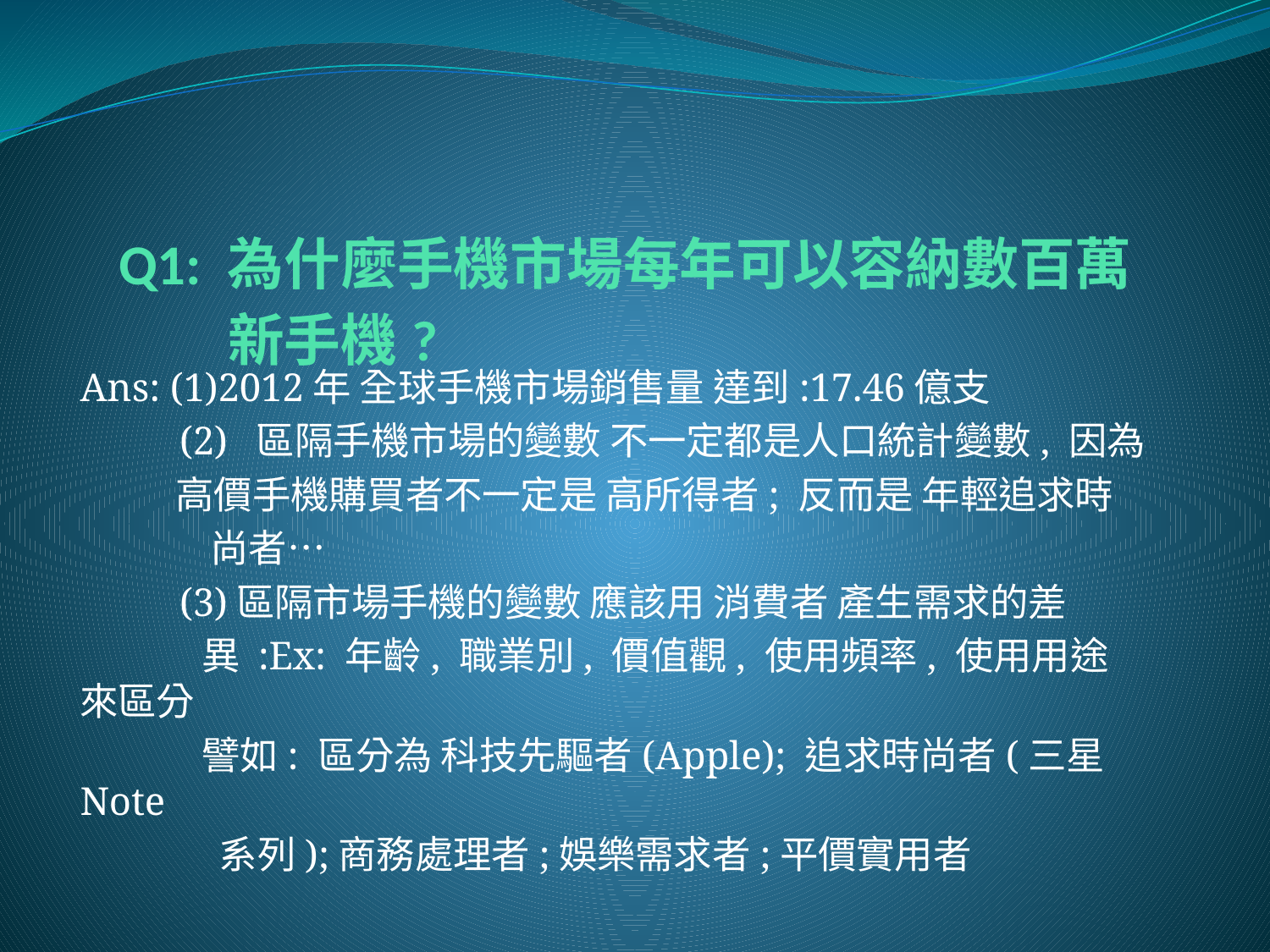

# Q1: 為什麼手機市場每年可以容納數百萬 新手機?
Ans: (1)2012年 全球手機市場銷售量 達到:17.46億支
          (2)  區隔手機市場的變數 不一定都是人口統計變數, 因為
          高價手機購買者不一定是 高所得者; 反而是 年輕追求時
              尚者…
          (3)區隔市場手機的變數 應該用 消費者 產生需求的差
             異 :Ex: 年齡, 職業別, 價值觀, 使用頻率, 使用用途來區分
             譬如: 區分為 科技先驅者(Apple); 追求時尚者(三星 Note
               系列);商務處理者;娛樂需求者;平價實用者